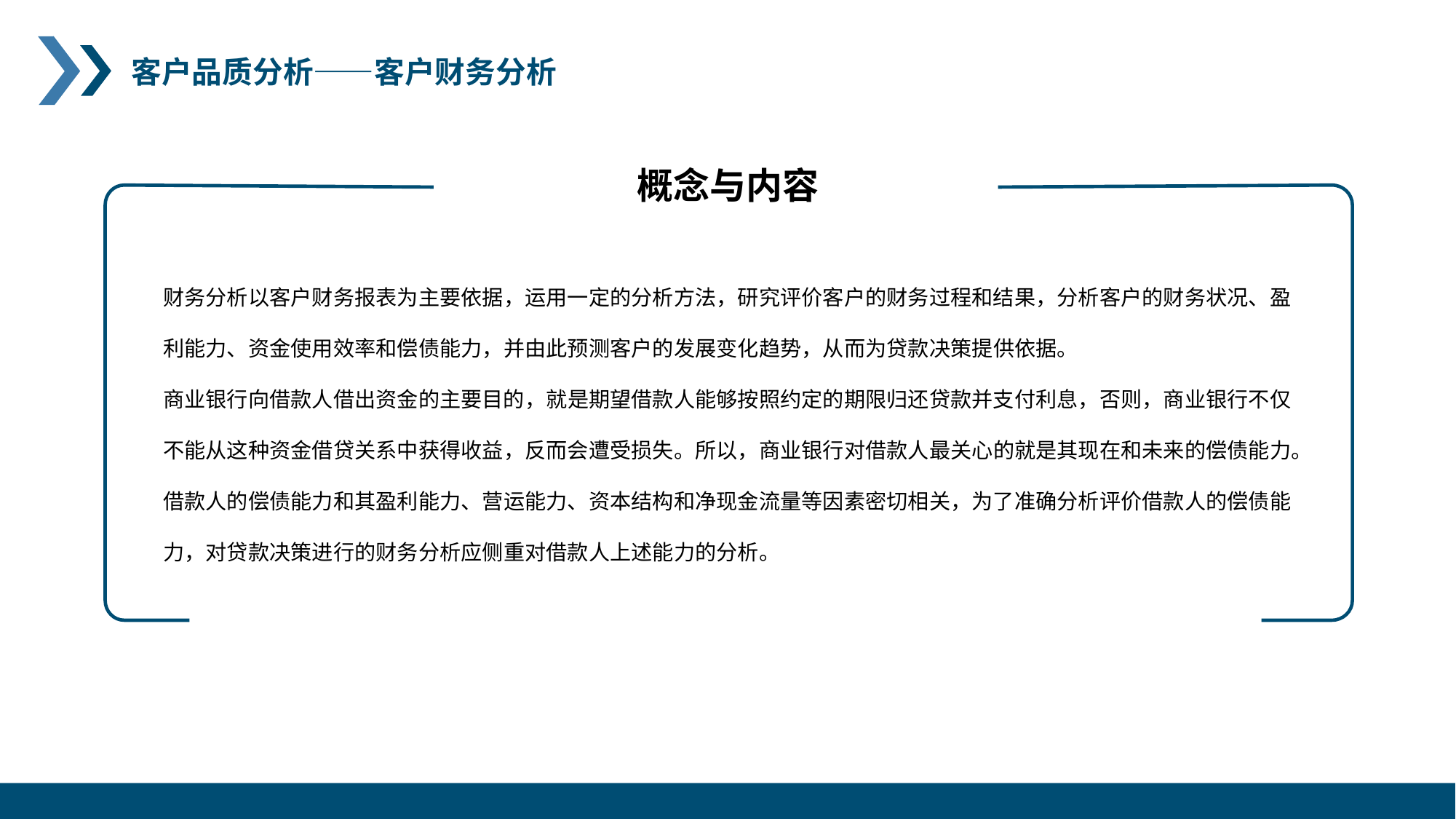

客户品质分析——客户财务分析
概念与内容

财务分析以客户财务报表为主要依据，运用一定的分析方法，研究评价客户的财务过程和结果，分析客户的财务状况、盈利能力、资金使用效率和偿债能力，并由此预测客户的发展变化趋势，从而为贷款决策提供依据。
商业银行向借款人借出资金的主要目的，就是期望借款人能够按照约定的期限归还贷款并支付利息，否则，商业银行不仅不能从这种资金借贷关系中获得收益，反而会遭受损失。所以，商业银行对借款人最关心的就是其现在和未来的偿债能力。
借款人的偿债能力和其盈利能力、营运能力、资本结构和净现金流量等因素密切相关，为了准确分析评价借款人的偿债能力，对贷款决策进行的财务分析应侧重对借款人上述能力的分析。